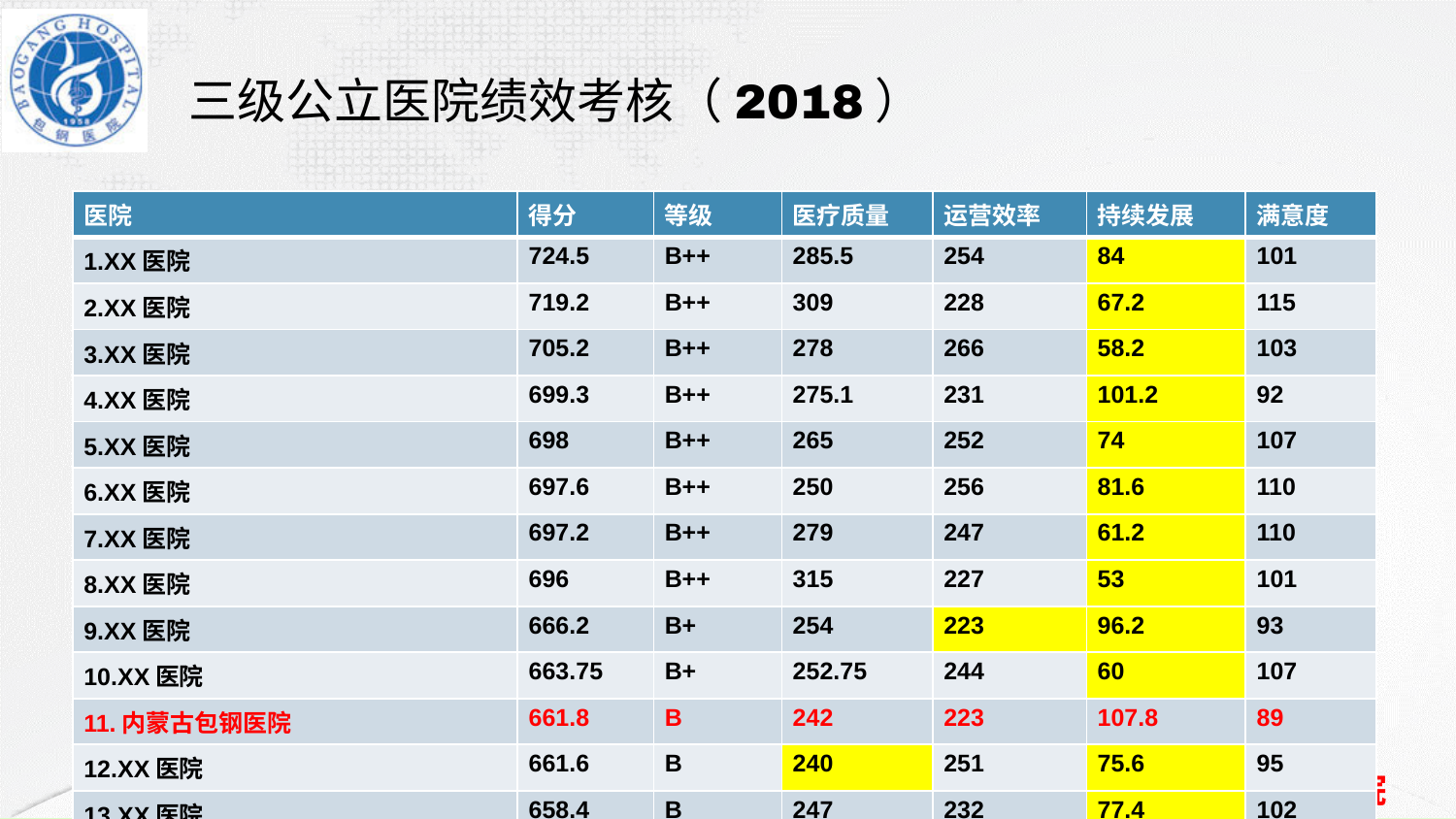

# 三级公立医院绩效考核（2018）
| 医院 | 得分 | 等级 | 医疗质量 | 运营效率 | 持续发展 | 满意度 |
| --- | --- | --- | --- | --- | --- | --- |
| 1.XX医院 | 724.5 | B++ | 285.5 | 254 | 84 | 101 |
| 2.XX医院 | 719.2 | B++ | 309 | 228 | 67.2 | 115 |
| 3.XX医院 | 705.2 | B++ | 278 | 266 | 58.2 | 103 |
| 4.XX医院 | 699.3 | B++ | 275.1 | 231 | 101.2 | 92 |
| 5.XX医院 | 698 | B++ | 265 | 252 | 74 | 107 |
| 6.XX医院 | 697.6 | B++ | 250 | 256 | 81.6 | 110 |
| 7.XX医院 | 697.2 | B++ | 279 | 247 | 61.2 | 110 |
| 8.XX医院 | 696 | B++ | 315 | 227 | 53 | 101 |
| 9.XX医院 | 666.2 | B+ | 254 | 223 | 96.2 | 93 |
| 10.XX医院 | 663.75 | B+ | 252.75 | 244 | 60 | 107 |
| 11.内蒙古包钢医院 | 661.8 | B | 242 | 223 | 107.8 | 89 |
| 12.XX医院 | 661.6 | B | 240 | 251 | 75.6 | 95 |
| 13.XX医院 | 658.4 | B | 247 | 232 | 77.4 | 102 |